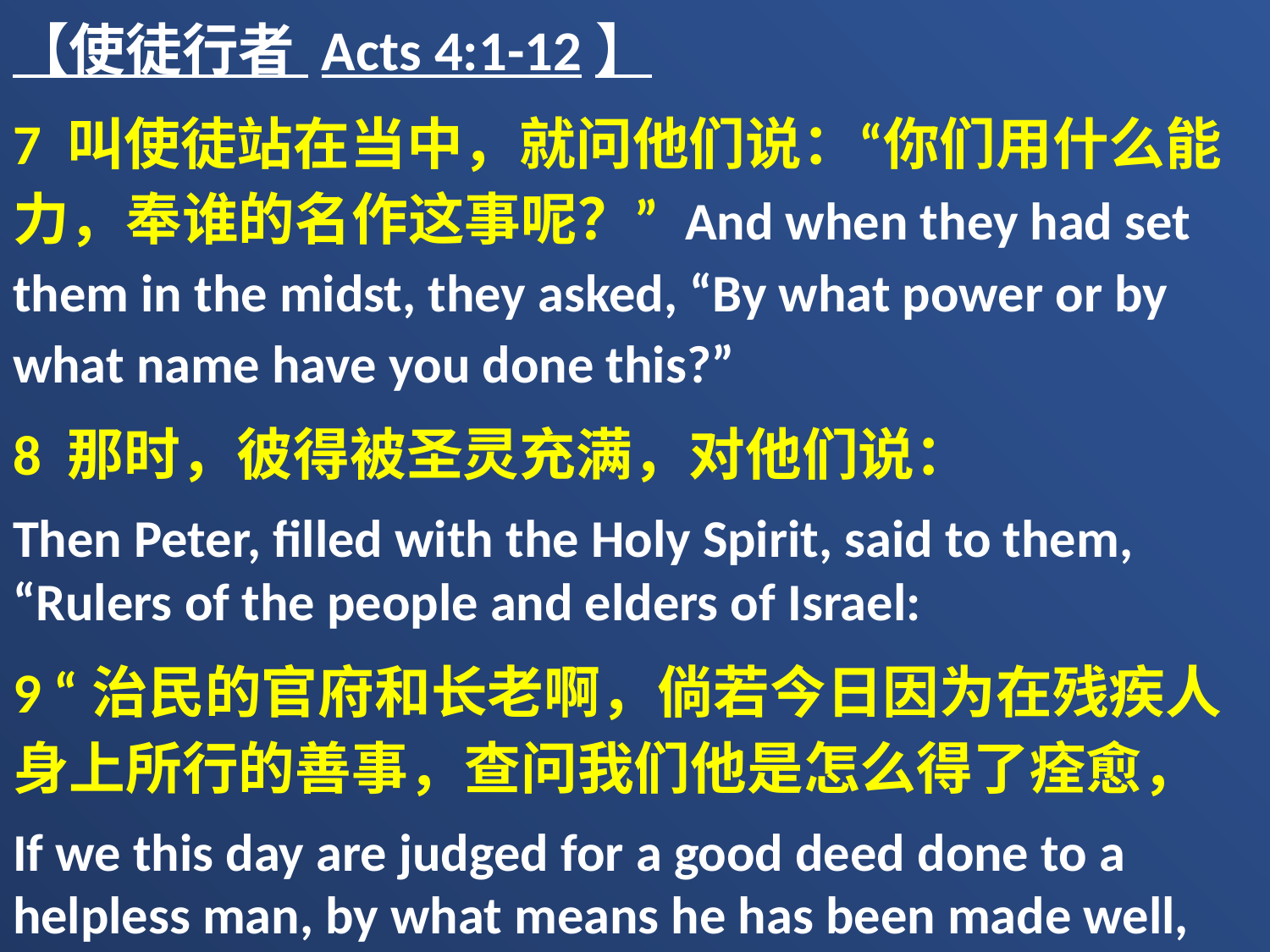

【使徒行者 Acts 4:1-12】
7 叫使徒站在当中，就问他们说：“你们用什么能力，奉谁的名作这事呢？” And when they had set them in the midst, they asked, “By what power or by what name have you done this?”
8 那时，彼得被圣灵充满，对他们说：
Then Peter, filled with the Holy Spirit, said to them, “Rulers of the people and elders of Israel:
9 “治民的官府和长老啊，倘若今日因为在残疾人身上所行的善事，查问我们他是怎么得了痊愈，
If we this day are judged for a good deed done to a helpless man, by what means he has been made well,